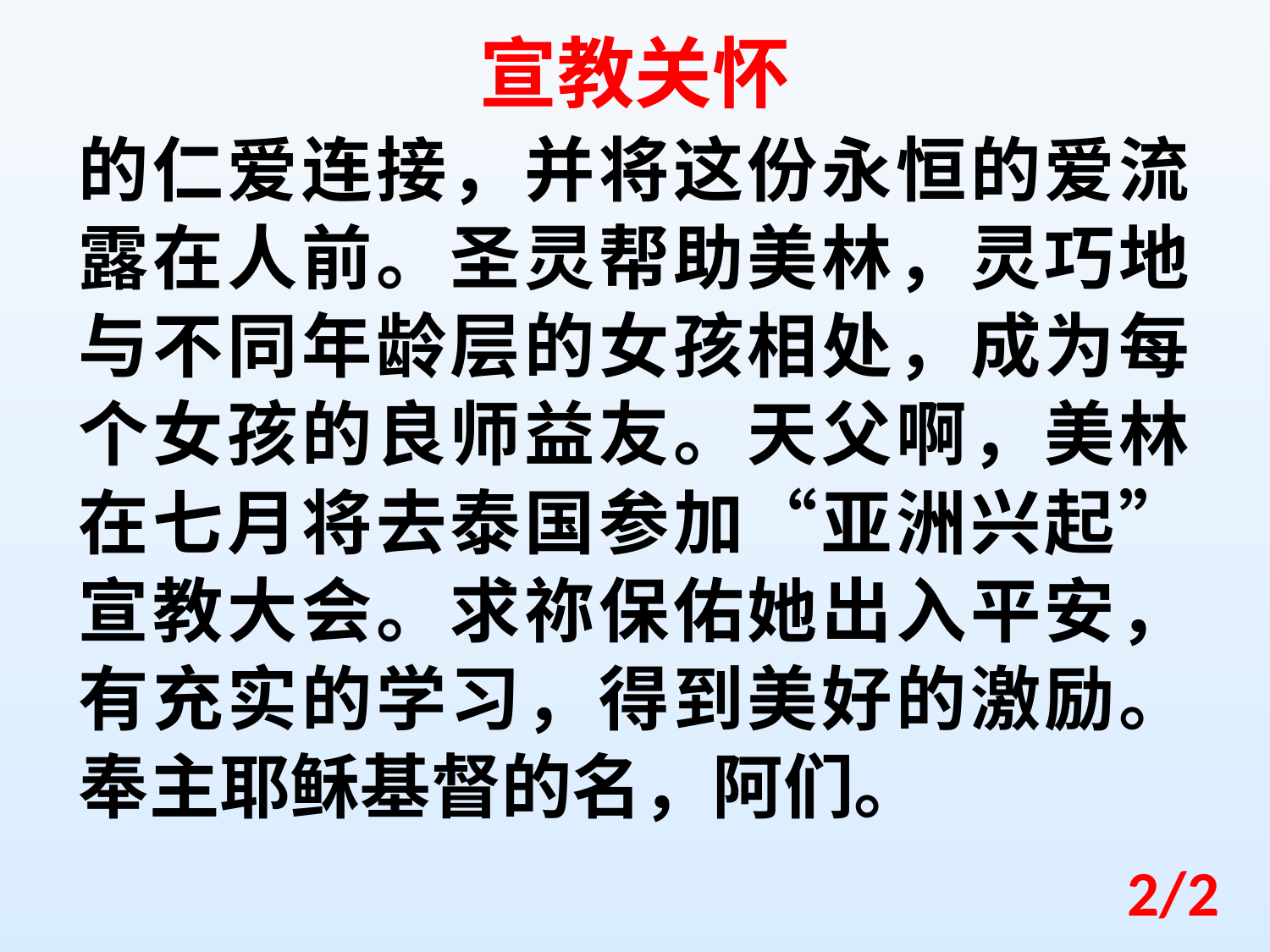

宣教关怀
的仁爱连接，并将这份永恒的爱流露在人前。圣灵帮助美林，灵巧地与不同年龄层的女孩相处，成为每个女孩的良师益友。天父啊，美林在七月将去泰国参加“亚洲兴起”宣教大会。求祢保佑她出入平安，有充实的学习，得到美好的激励。奉主耶稣基督的名，阿们。
2/2